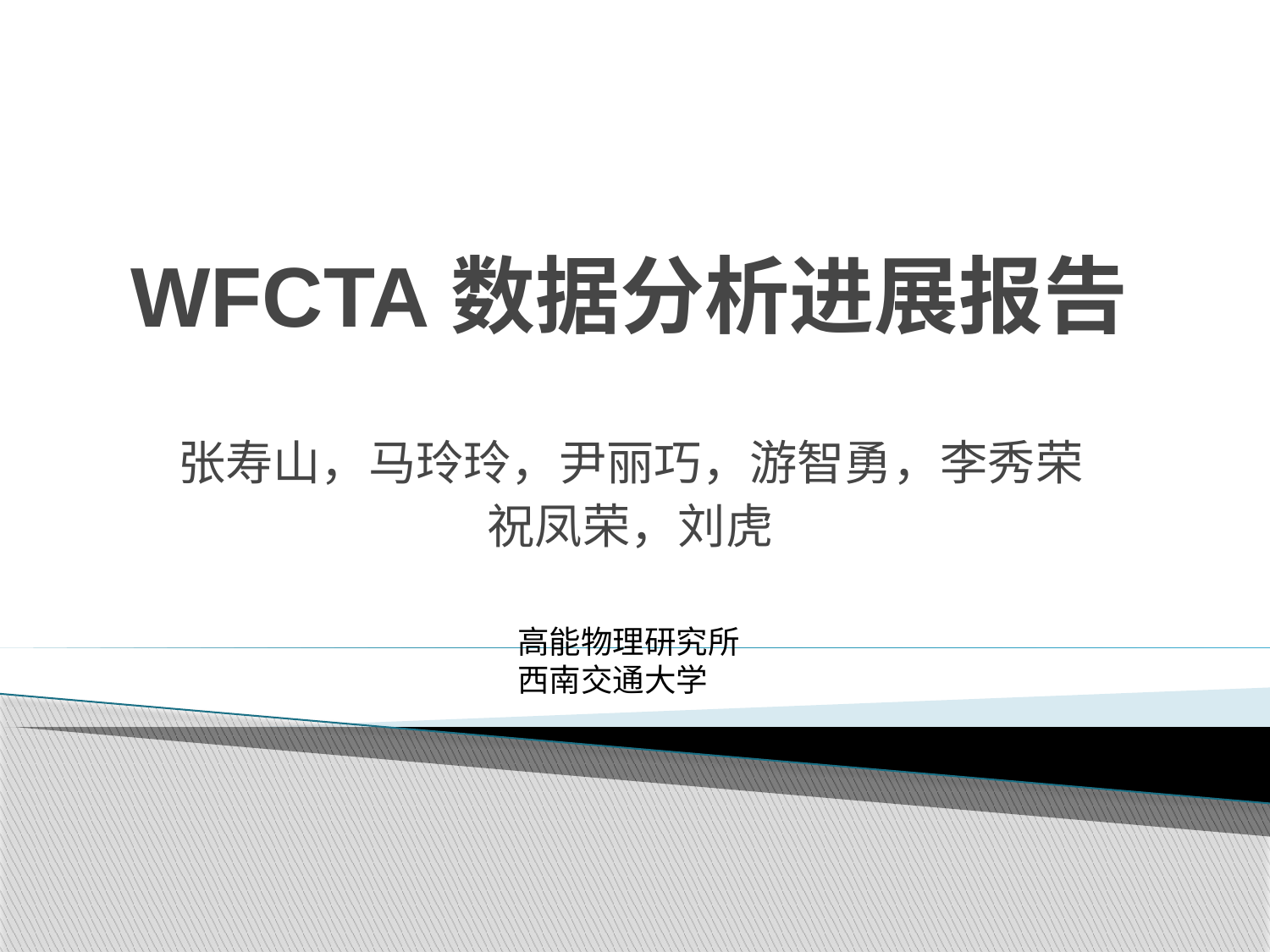

# WFCTA数据分析进展报告
张寿山，马玲玲，尹丽巧，游智勇，李秀荣
祝凤荣，刘虎
高能物理研究所
西南交通大学